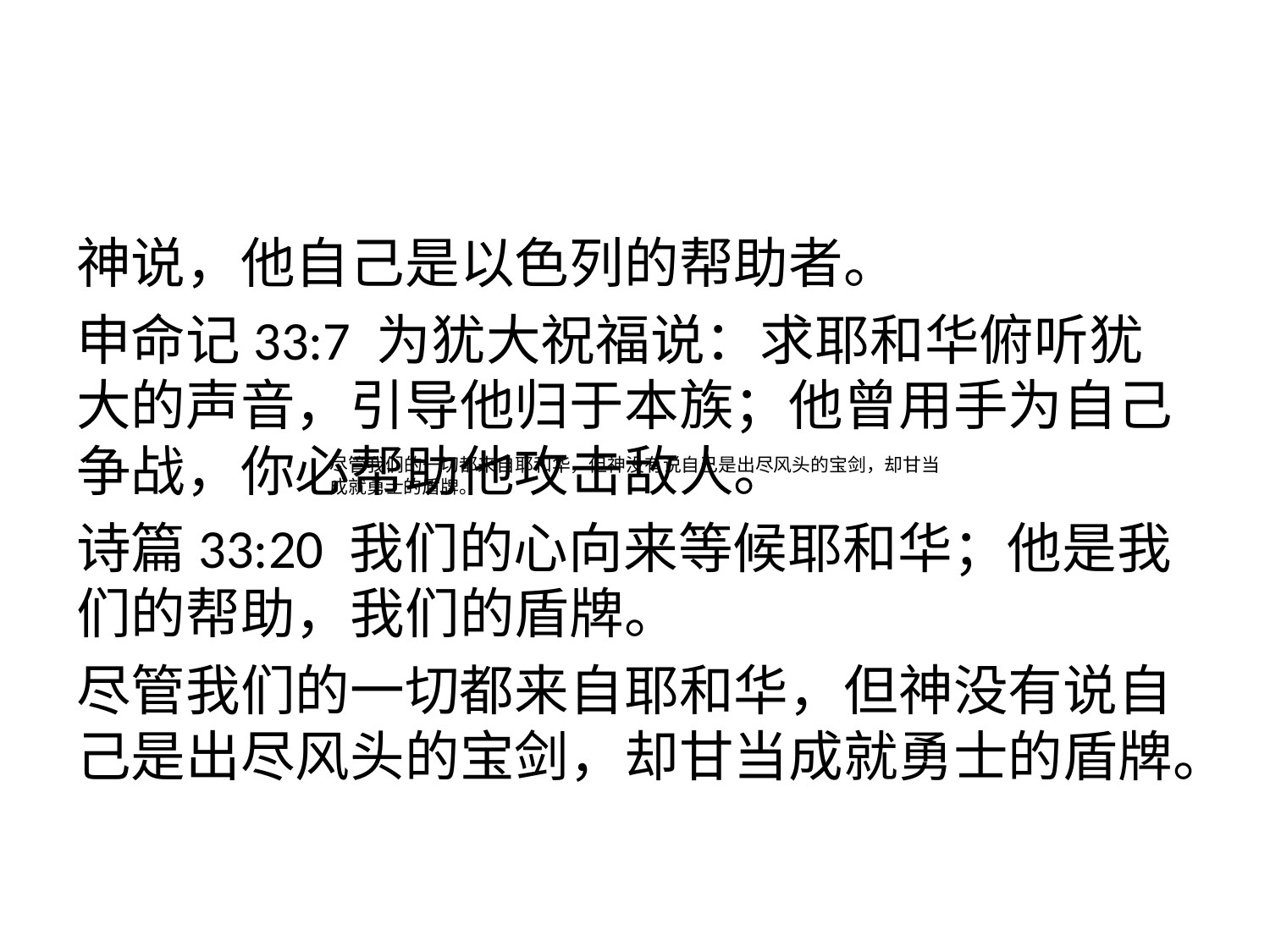

#
神说，他自己是以色列的帮助者。
申命记33:7 为犹大祝福说：求耶和华俯听犹大的声音，引导他归于本族；他曾用手为自己争战，你必帮助他攻击敌人。
诗篇33:20 我们的心向来等候耶和华；他是我们的帮助，我们的盾牌。
尽管我们的一切都来自耶和华，但神没有说自己是出尽风头的宝剑，却甘当成就勇士的盾牌。
尽管我们的一切都来自耶和华，但神没有说自己是出尽风头的宝剑，却甘当成就勇士的盾牌。